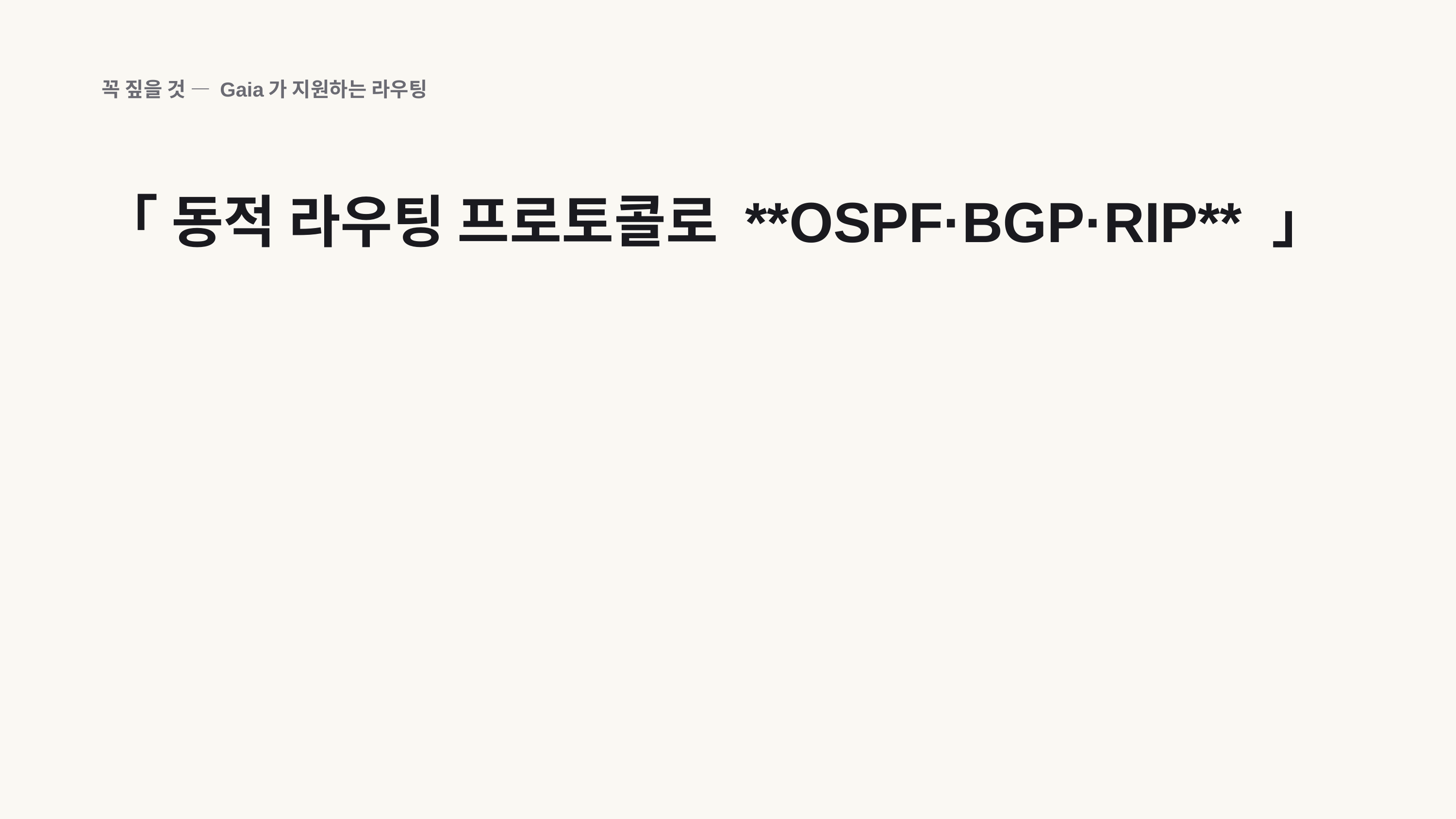

꼭 짚을 것 — Gaia가 지원하는 라우팅
「 동적 라우팅 프로토콜로 **OSPF·BGP·RIP** 」